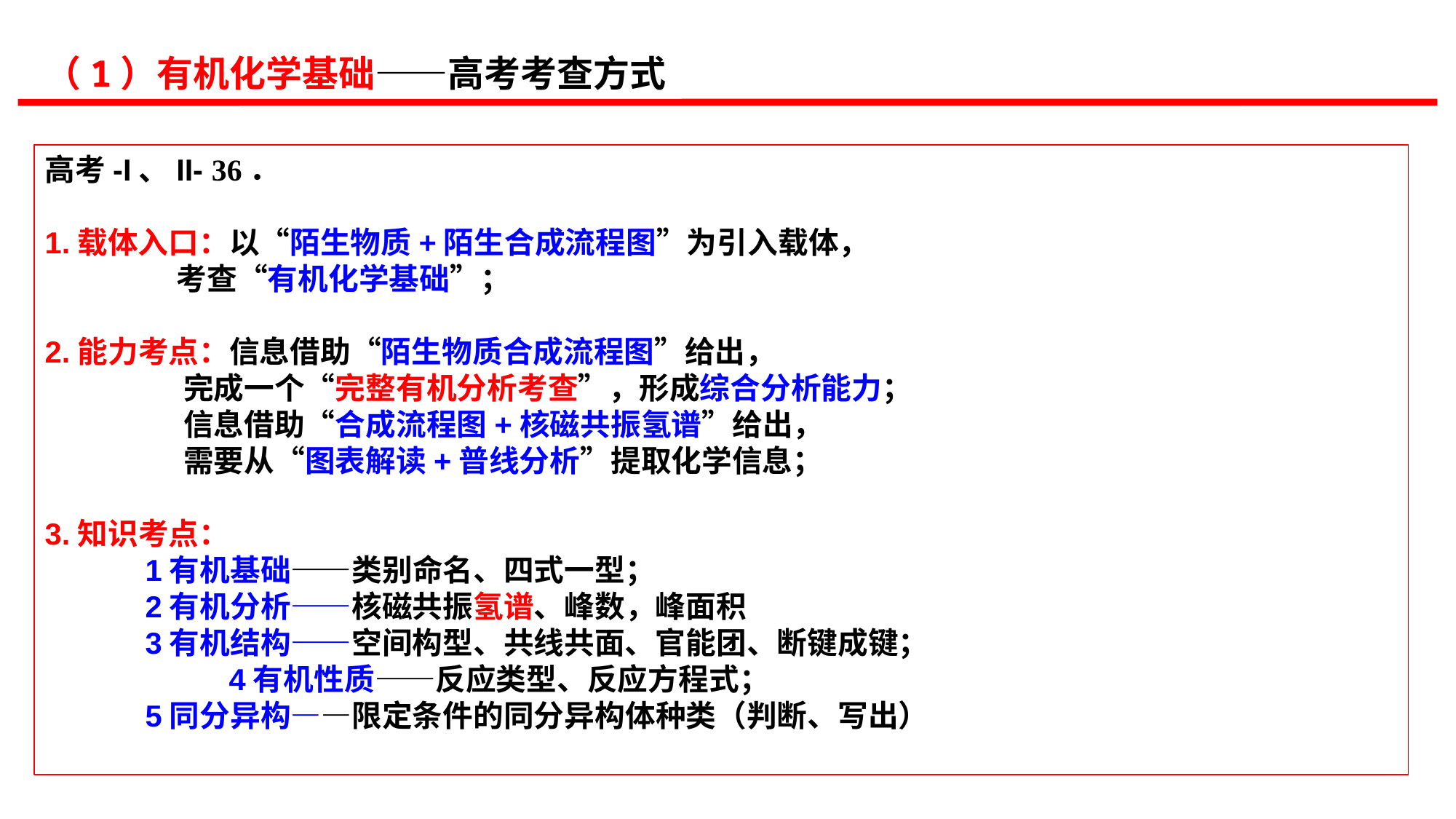

（1）有机化学基础——高考考查方式
高考-I、II- 36．

1.载体入口：以“陌生物质+陌生合成流程图”为引入载体，
                  考查“有机化学基础”；

2.能力考点：信息借助“陌生物质合成流程图”给出，
                   完成一个“完整有机分析考查”，形成综合分析能力；
                   信息借助“合成流程图+核磁共振氢谱”给出，
                   需要从“图表解读+普线分析”提取化学信息；

3.知识考点：
            1有机基础——类别命名、四式一型；
            2有机分析——核磁共振氢谱、峰数，峰面积
            3有机结构——空间构型、共线共面、官能团、断键成键；
                      4有机性质——反应类型、反应方程式；
            5同分异构——限定条件的同分异构体种类（判断、写出）